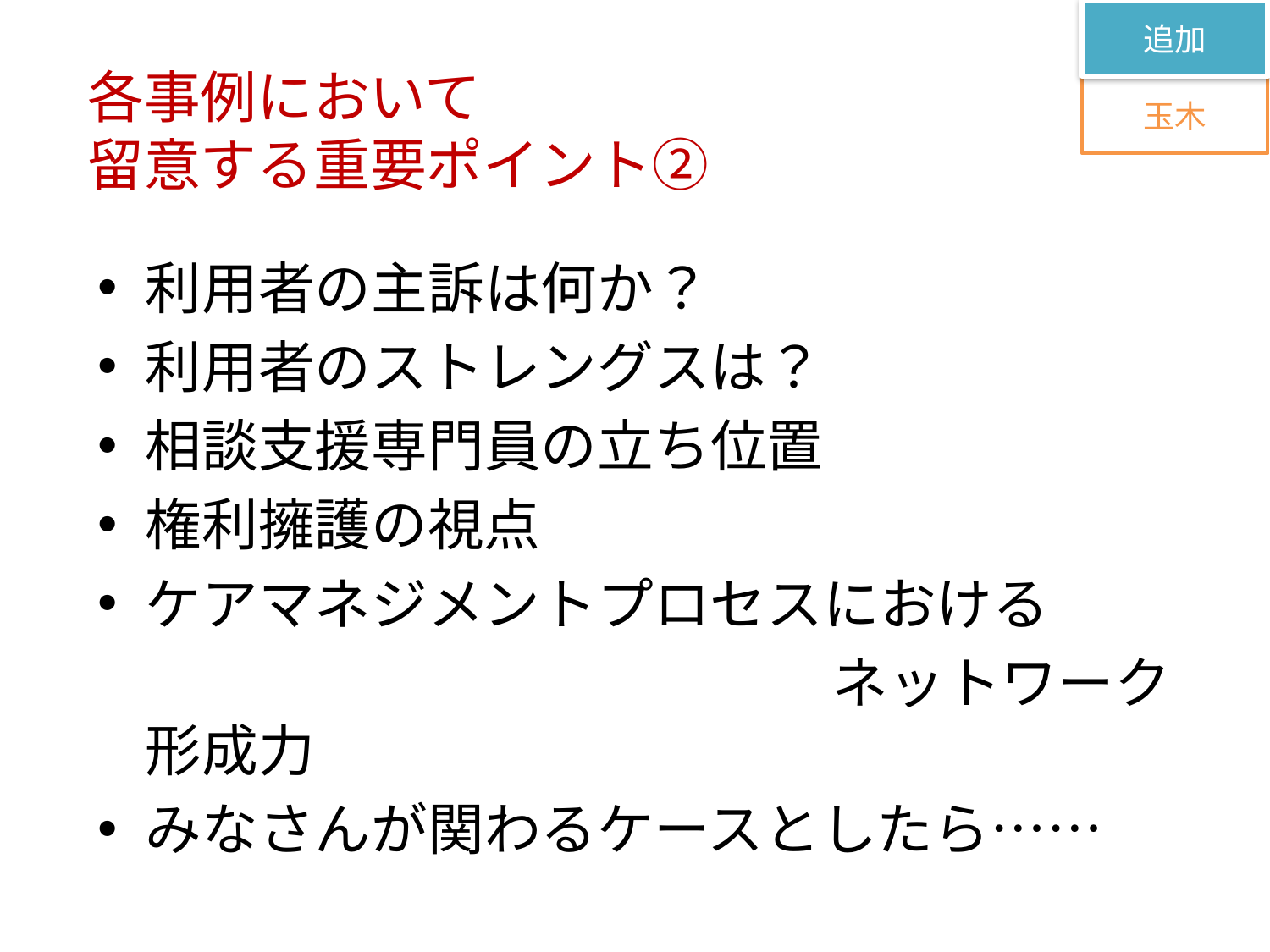

追加
各事例において
留意する重要ポイント②
玉木
利用者の主訴は何か？
利用者のストレングスは？
相談支援専門員の立ち位置
権利擁護の視点
ケアマネジメントプロセスにおける
　　　　　　　　　　　　　ネットワーク形成力
みなさんが関わるケースとしたら……